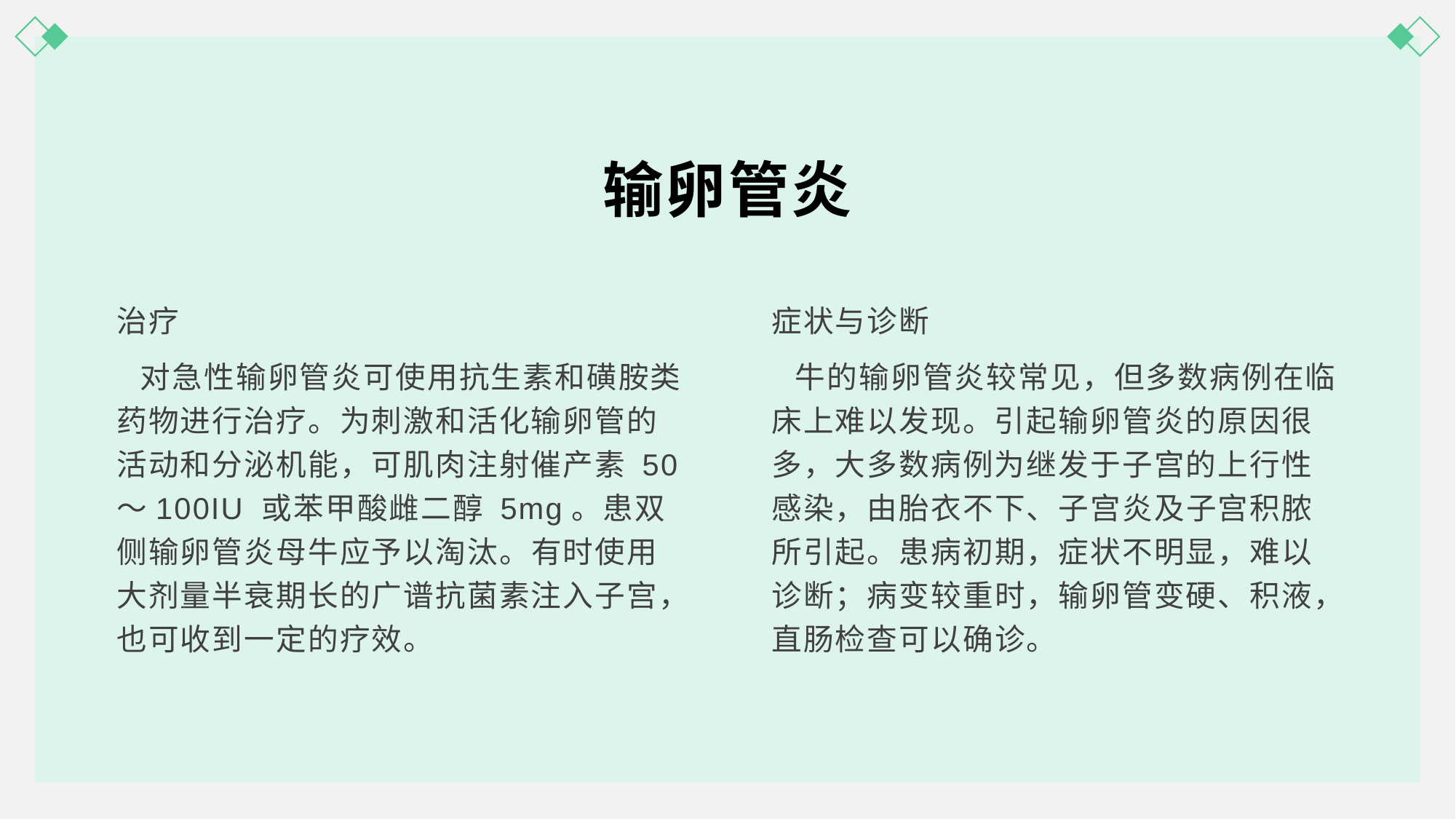

输卵管炎
治疗
  对急性输卵管炎可使用抗生素和磺胺类药物进行治疗。为刺激和活化输卵管的活动和分泌机能，可肌肉注射催产素 50～100IU 或苯甲酸雌二醇 5mg。患双侧输卵管炎母牛应予以淘汰。有时使用大剂量半衰期长的广谱抗菌素注入子宫，也可收到一定的疗效。
症状与诊断
  牛的输卵管炎较常见，但多数病例在临床上难以发现。引起输卵管炎的原因很多，大多数病例为继发于子宫的上行性感染，由胎衣不下、子宫炎及子宫积脓所引起。患病初期，症状不明显，难以诊断；病变较重时，输卵管变硬、积液，直肠检查可以确诊。